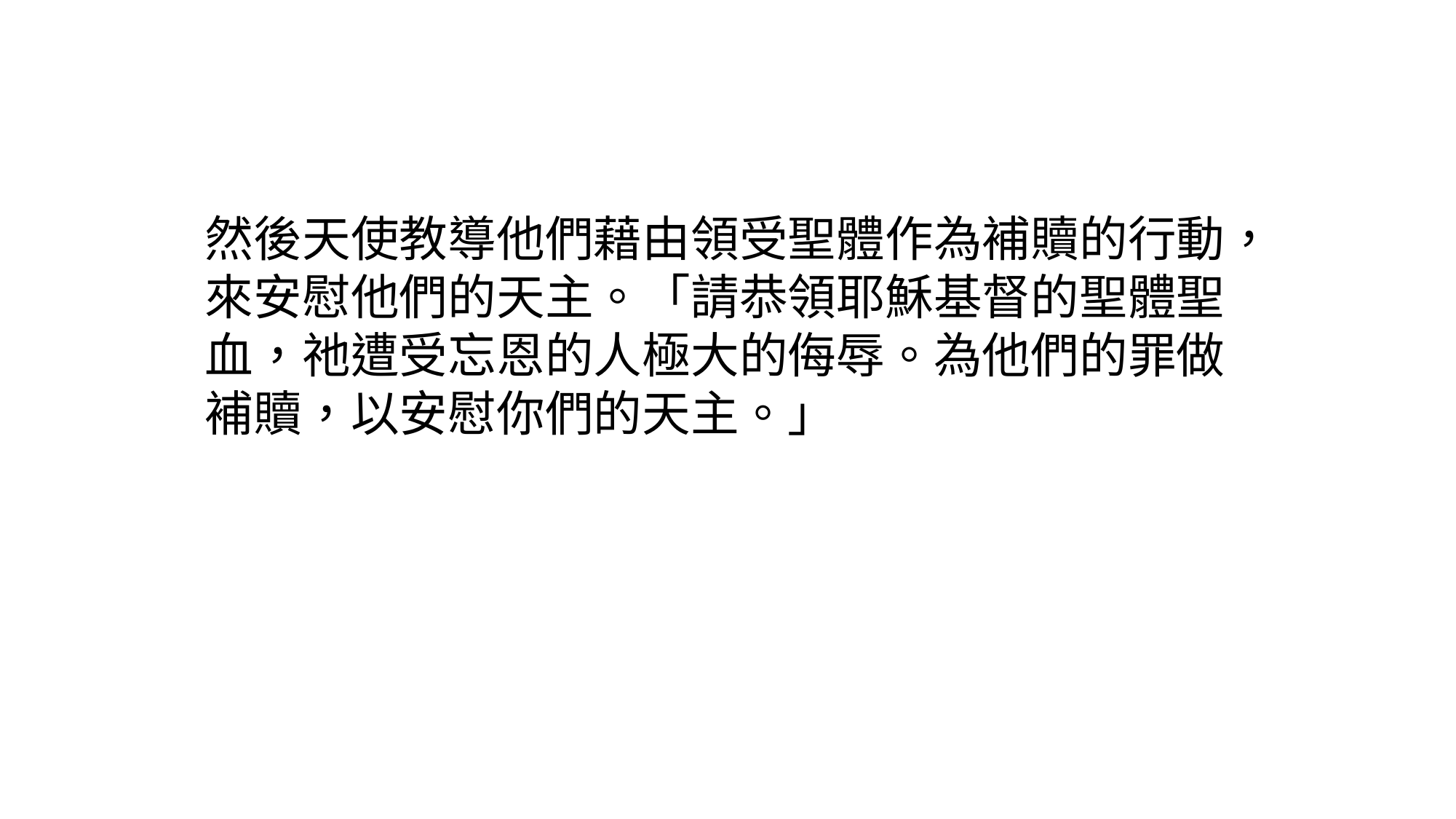

然後天使教導他們藉由領受聖體作為補贖的行動，來安慰他們的天主。「請恭領耶穌基督的聖體聖血，祂遭受忘恩的人極大的侮辱。為他們的罪做補贖，以安慰你們的天主。」